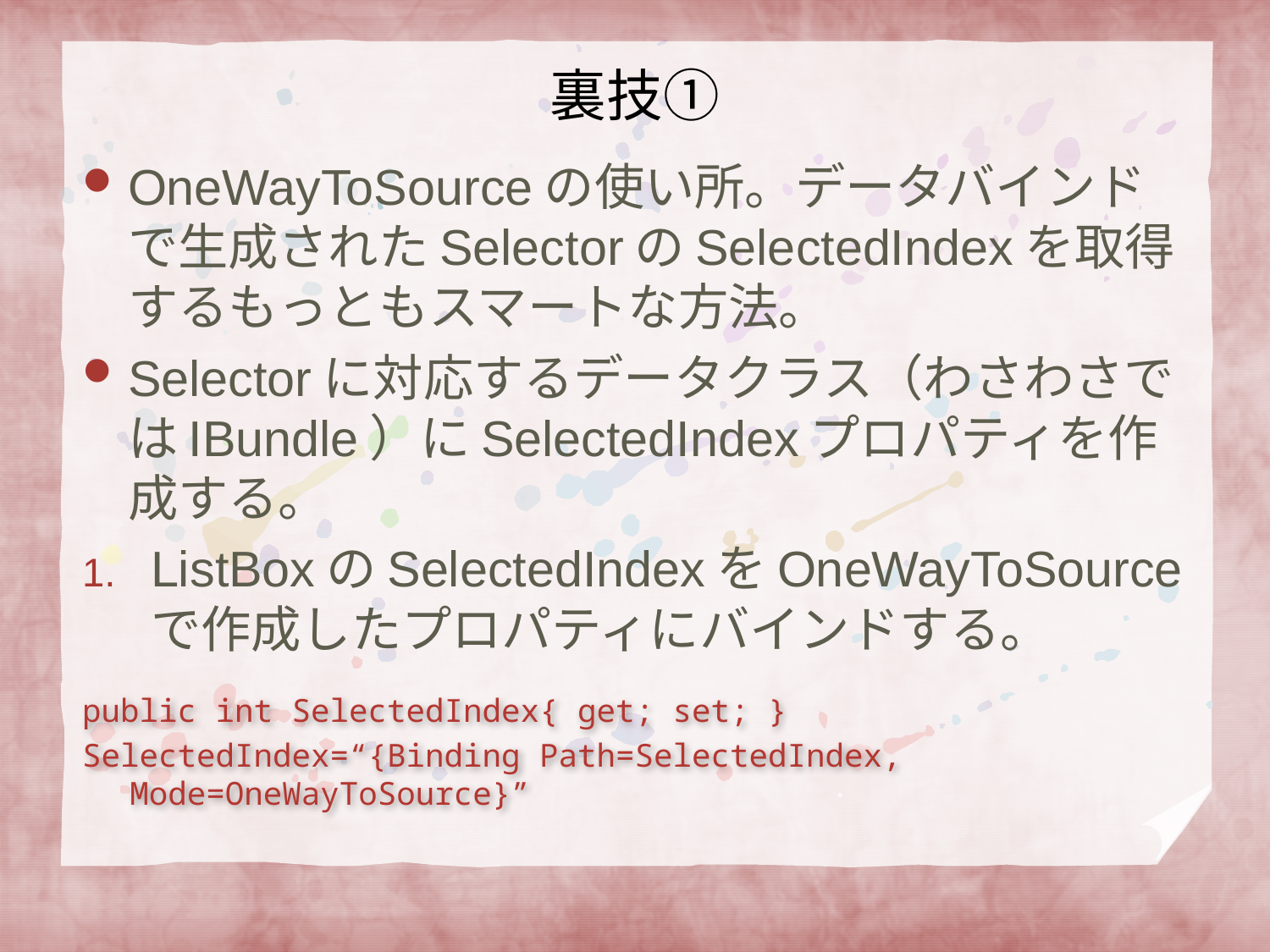

# 裏技①
OneWayToSourceの使い所。データバインドで生成されたSelectorのSelectedIndexを取得するもっともスマートな方法。
Selectorに対応するデータクラス（わさわさではIBundle）にSelectedIndexプロパティを作成する。
ListBoxのSelectedIndexをOneWayToSourceで作成したプロパティにバインドする。
public int SelectedIndex{ get; set; }
SelectedIndex=“{Binding Path=SelectedIndex, Mode=OneWayToSource}”